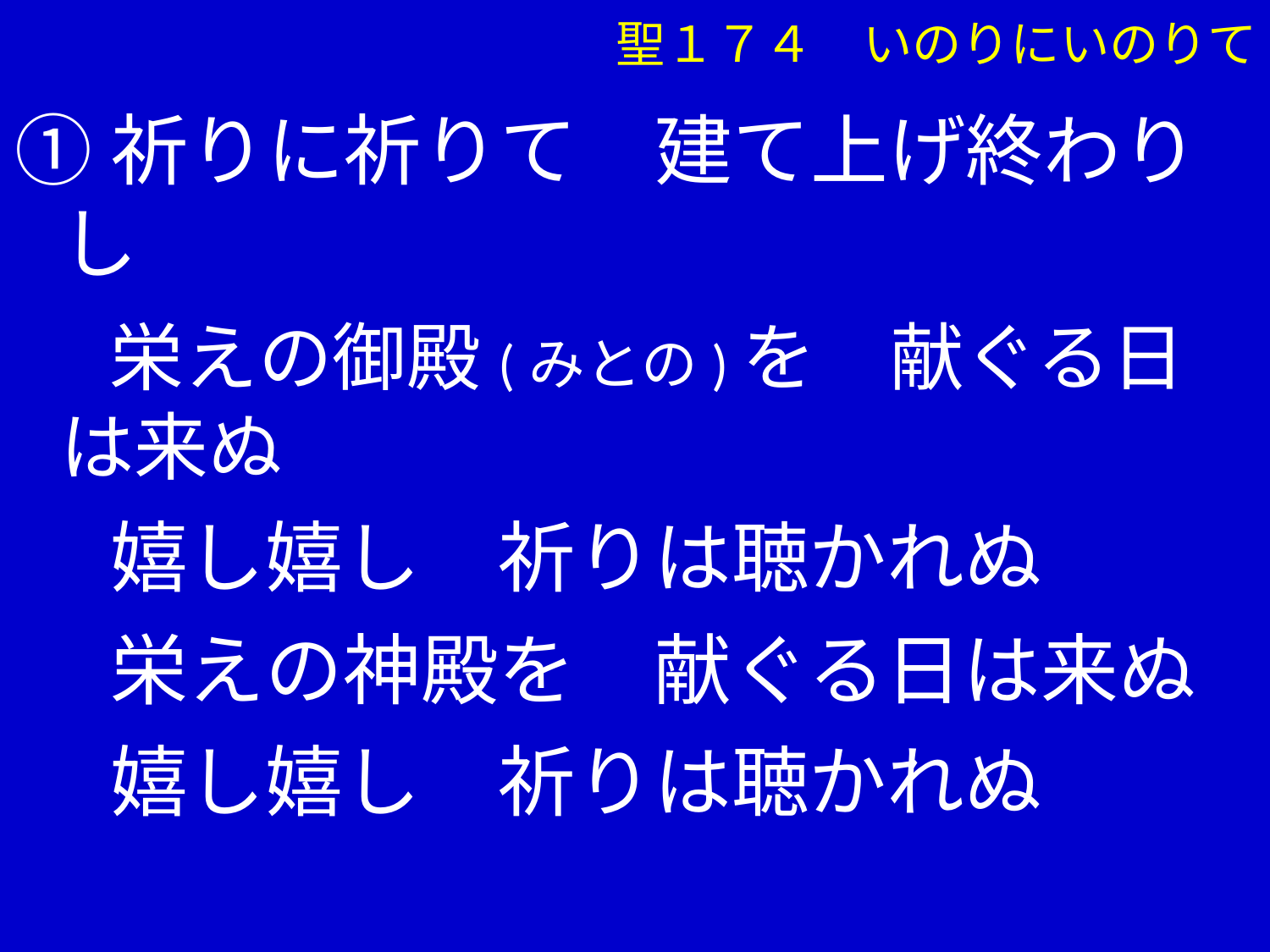

聖１７４　いのりにいのりて
①祈りに祈りて　建て上げ終わりし
　 栄えの御殿(みとの)を　献ぐる日は来ぬ
　 嬉し嬉し　祈りは聴かれぬ
　 栄えの神殿を　献ぐる日は来ぬ
　 嬉し嬉し　祈りは聴かれぬ